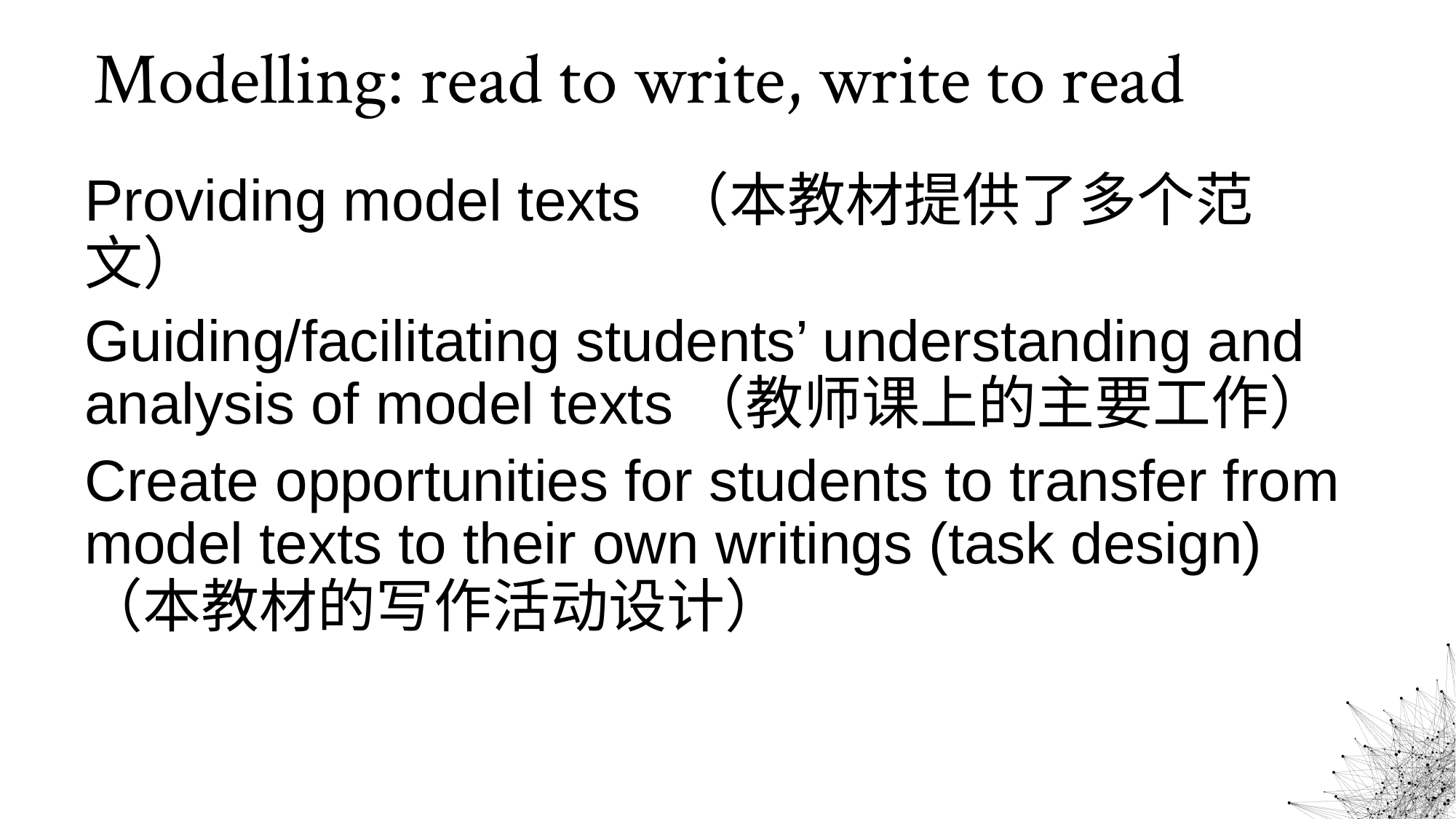

# Modelling: read to write, write to read
Providing model texts （本教材提供了多个范文）
Guiding/facilitating students’ understanding and analysis of model texts（教师课上的主要工作）
Create opportunities for students to transfer from model texts to their own writings (task design)（本教材的写作活动设计）